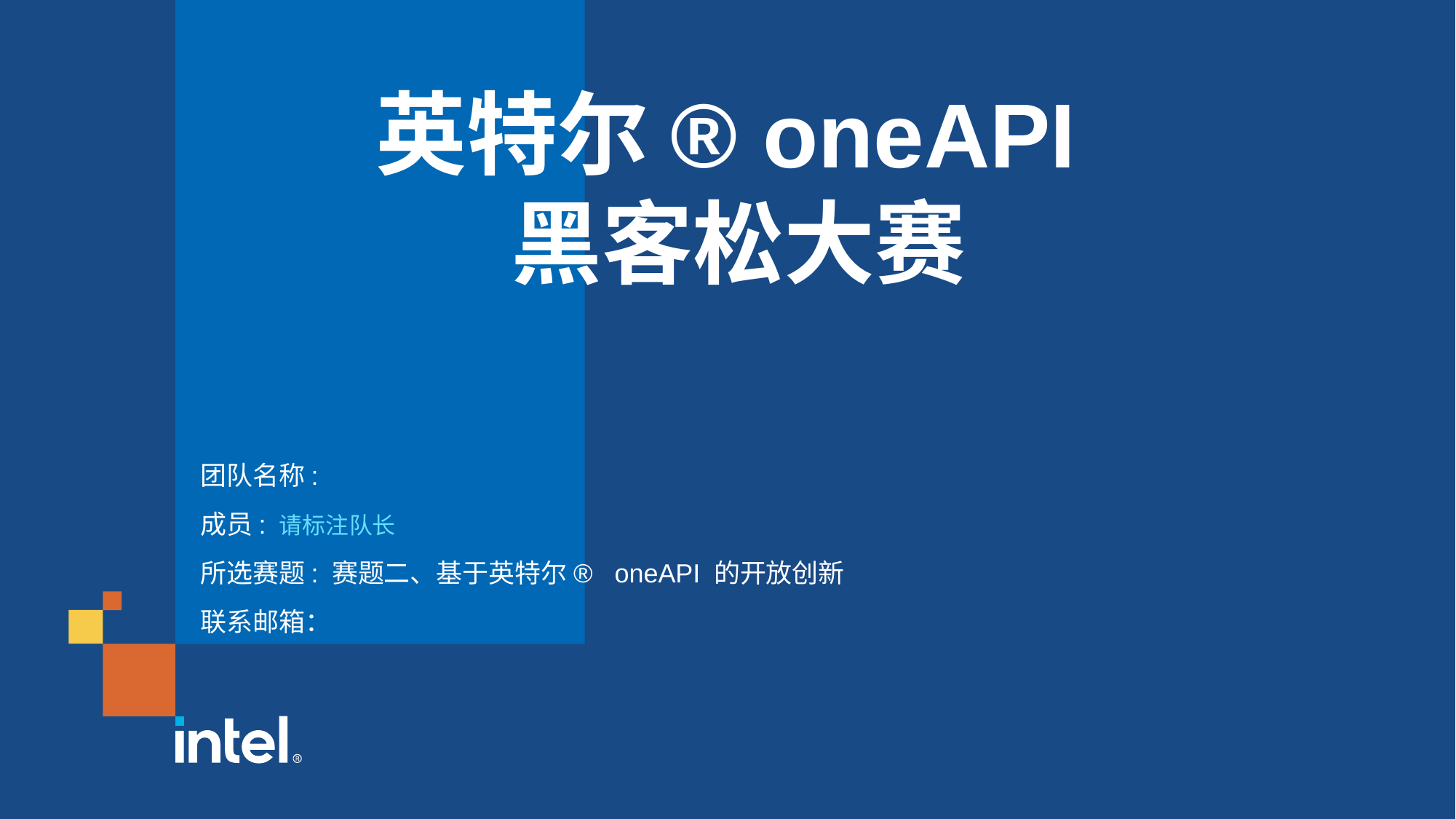

# 英特尔® oneAPI 黑客松大赛
团队名称:
成员: 请标注队长
所选赛题: 赛题二、基于英特尔®   oneAPI 的开放创新
联系邮箱：